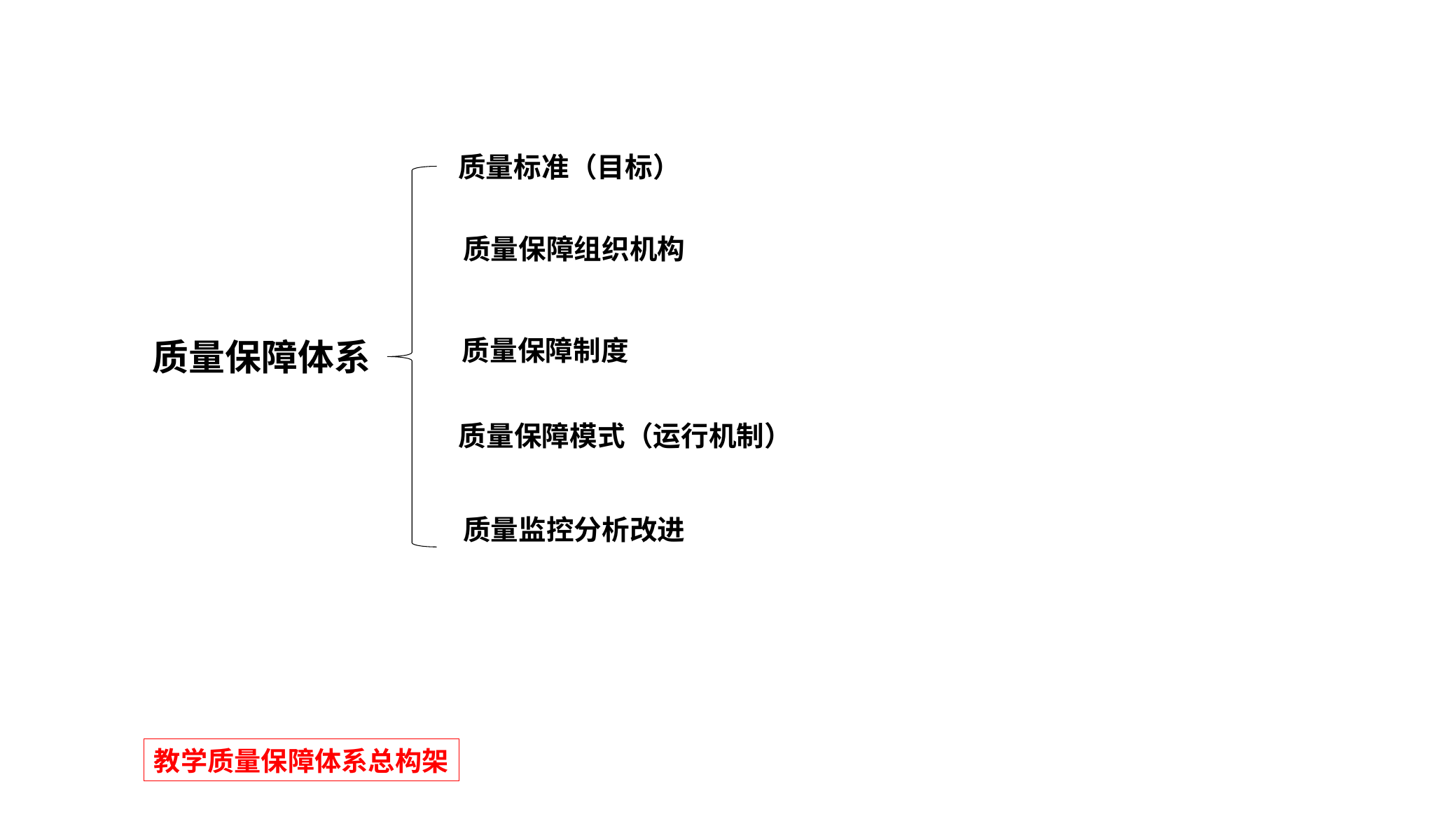

质量标准（目标）

质量保障组织机构
质量保障制度
质量保障体系
质量保障模式（运行机制）
质量监控分析改进
教学质量保障体系总构架